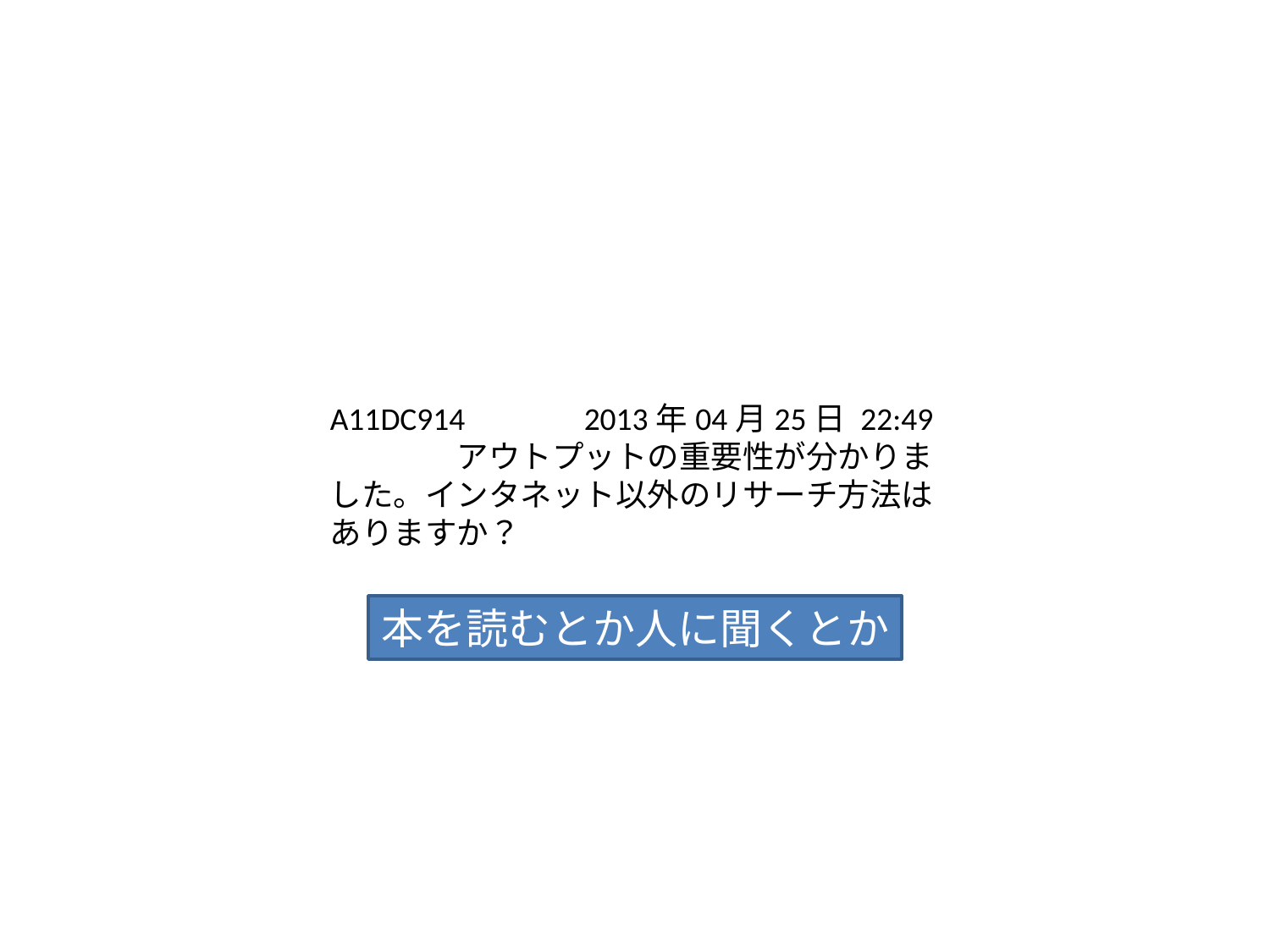

A11DC914	2013年04月25日 22:49	アウトプットの重要性が分かりました。インタネット以外のリサーチ方法はありますか？
本を読むとか人に聞くとか